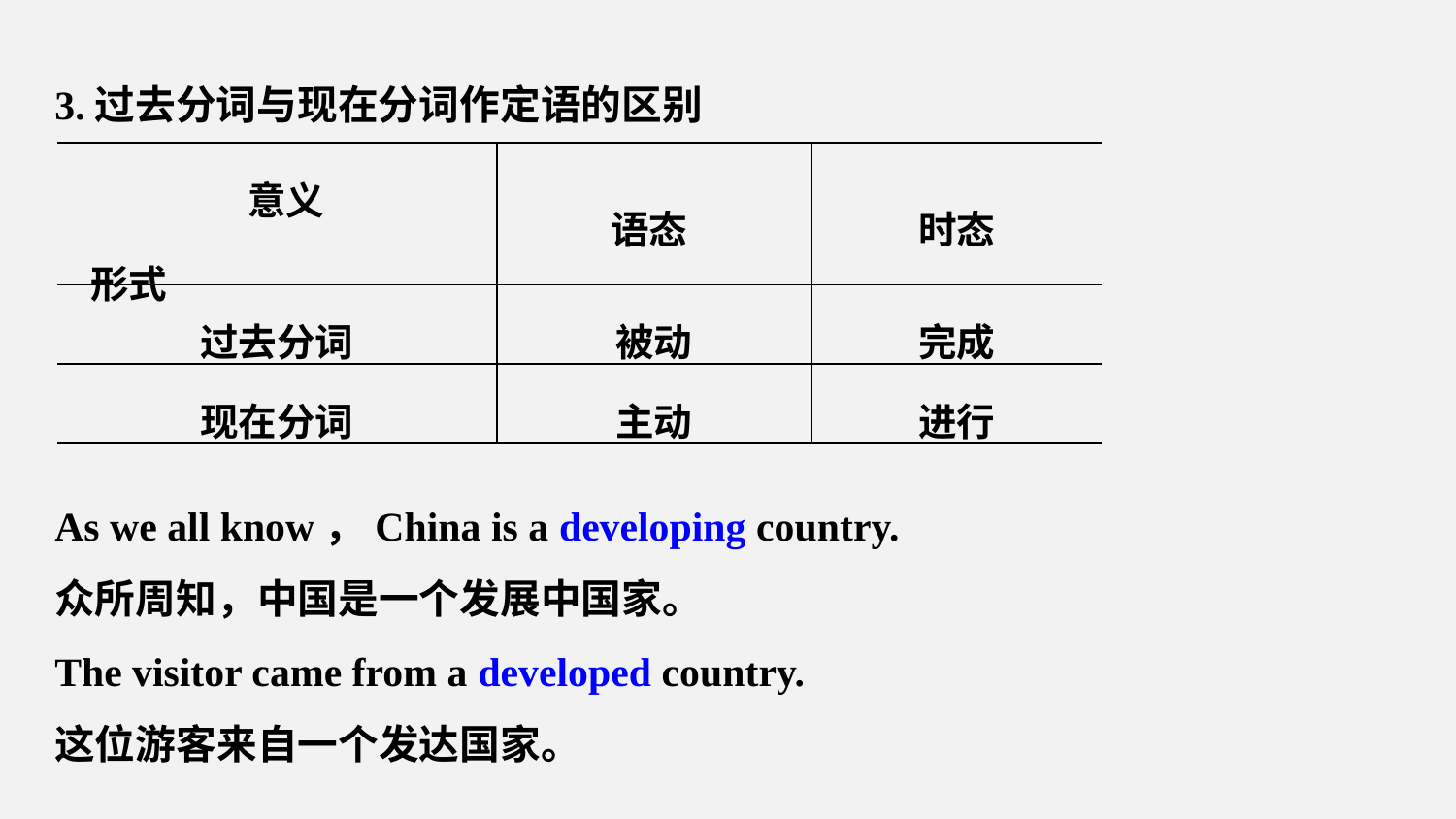

3.过去分词与现在分词作定语的区别
| 意义 形式 | 语态 | 时态 |
| --- | --- | --- |
| 过去分词 | 被动 | 完成 |
| 现在分词 | 主动 | 进行 |
As we all know，China is a developing country.
众所周知，中国是一个发展中国家。
The visitor came from a developed country.
这位游客来自一个发达国家。